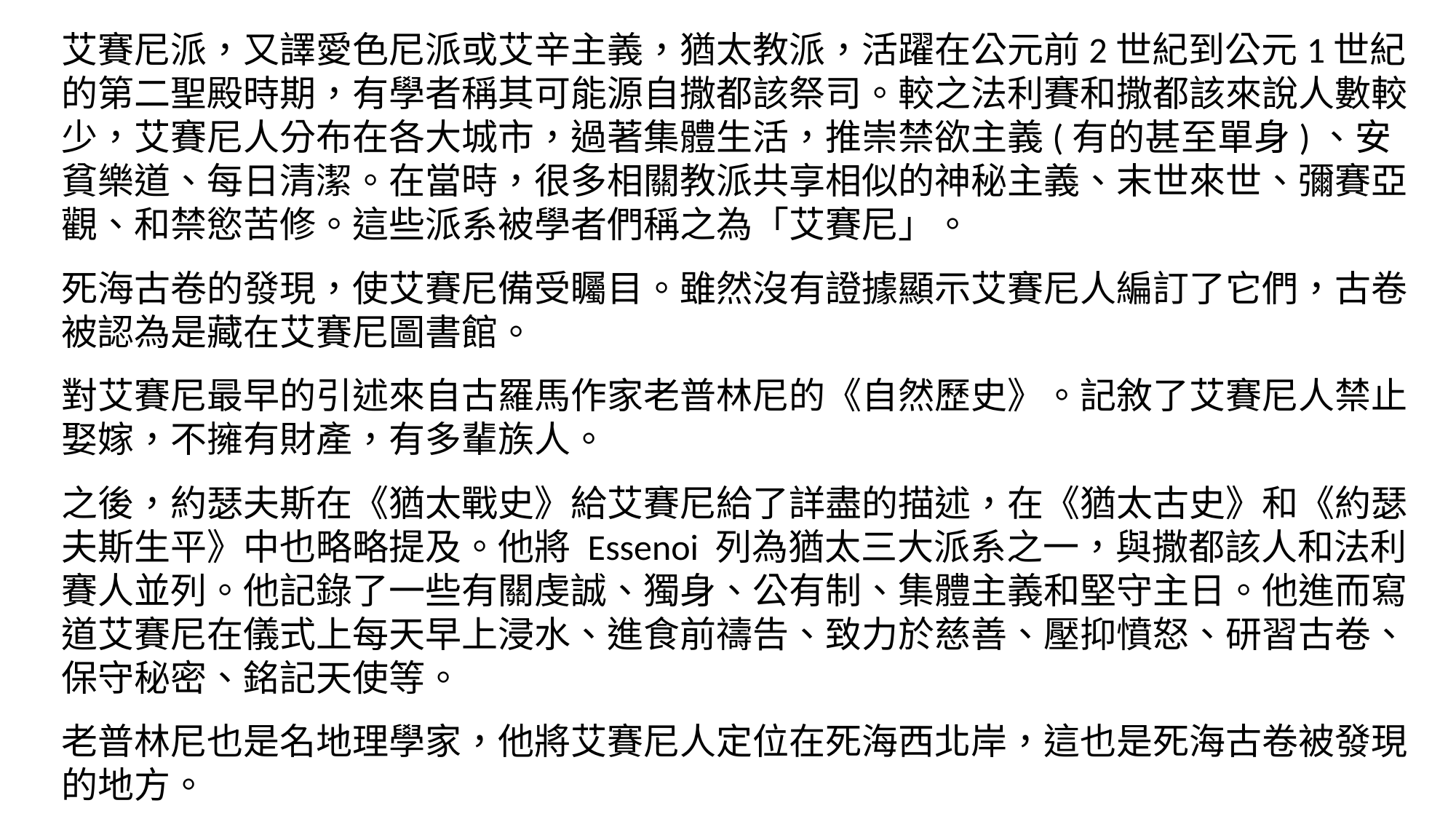

艾賽尼派，又譯愛色尼派或艾辛主義，猶太教派，活躍在公元前2世紀到公元1世紀的第二聖殿時期，有學者稱其可能源自撒都該祭司。較之法利賽和撒都該來說人數較少，艾賽尼人分布在各大城市，過著集體生活，推崇禁欲主義(有的甚至單身)、安貧樂道、每日清潔。在當時，很多相關教派共享相似的神秘主義、末世來世、彌賽亞觀、和禁慾苦修。這些派系被學者們稱之為「艾賽尼」。

死海古卷的發現，使艾賽尼備受矚目。雖然沒有證據顯示艾賽尼人編訂了它們，古卷被認為是藏在艾賽尼圖書館。

對艾賽尼最早的引述來自古羅馬作家老普林尼的《自然歷史》。記敘了艾賽尼人禁止娶嫁，不擁有財產，有多輩族人。

之後，約瑟夫斯在《猶太戰史》給艾賽尼給了詳盡的描述，在《猶太古史》和《約瑟夫斯生平》中也略略提及。他將 Essenoi 列為猶太三大派系之一，與撒都該人和法利賽人並列。他記錄了一些有關虔誠、獨身、公有制、集體主義和堅守主日。他進而寫道艾賽尼在儀式上每天早上浸水、進食前禱告、致力於慈善、壓抑憤怒、研習古卷、保守秘密、銘記天使等。

老普林尼也是名地理學家，他將艾賽尼人定位在死海西北岸，這也是死海古卷被發現的地方。